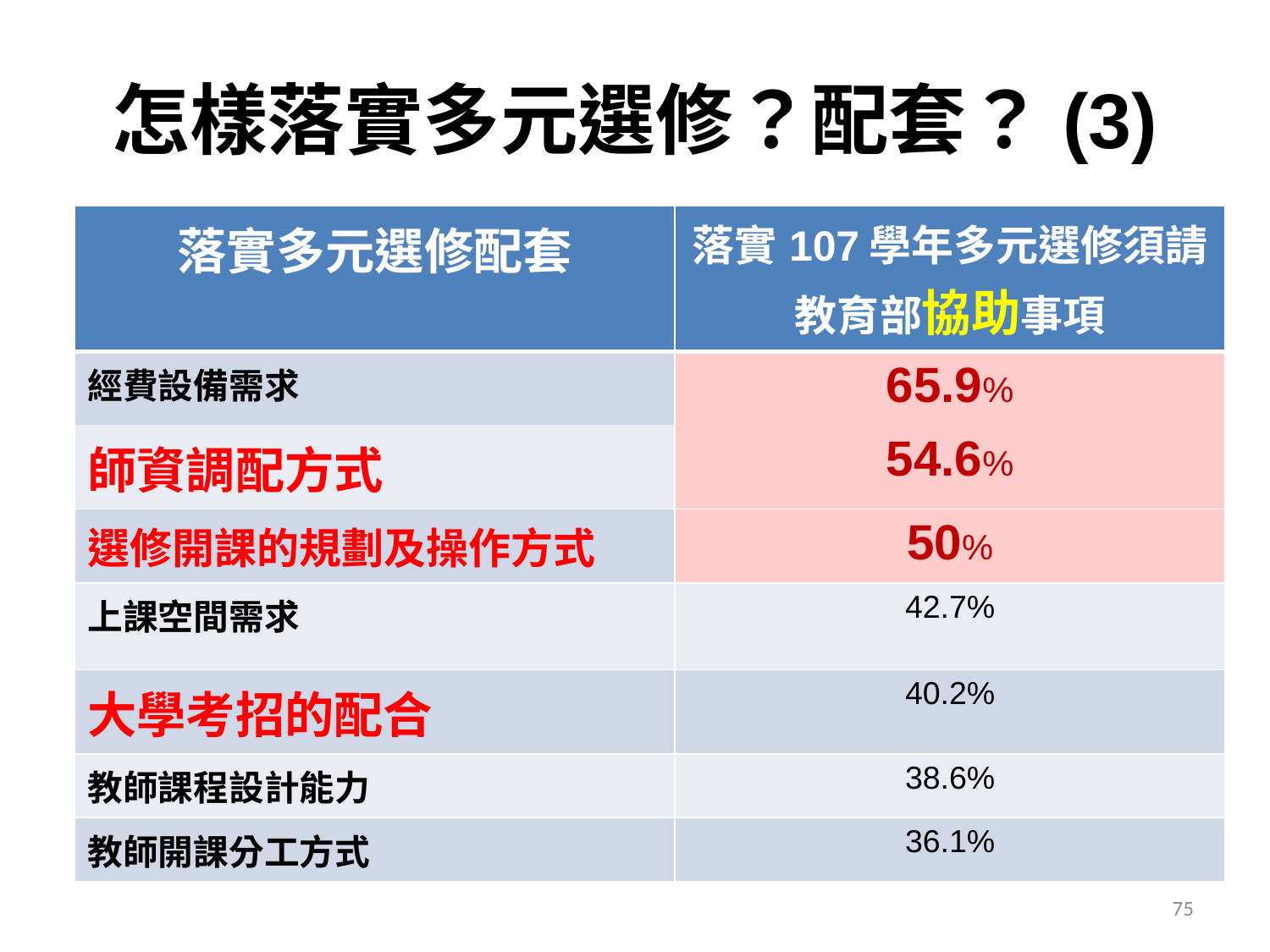

# 怎樣落實多元選修？配套？(3)
| 落實多元選修配套 | 落實107學年多元選修須請教育部協助事項 |
| --- | --- |
| 經費設備需求 | 65.9% |
| 師資調配方式 | 54.6% |
| 選修開課的規劃及操作方式 | 50% |
| 上課空間需求 | 42.7% |
| 大學考招的配合 | 40.2% |
| 教師課程設計能力 | 38.6% |
| 教師開課分工方式 | 36.1% |
75